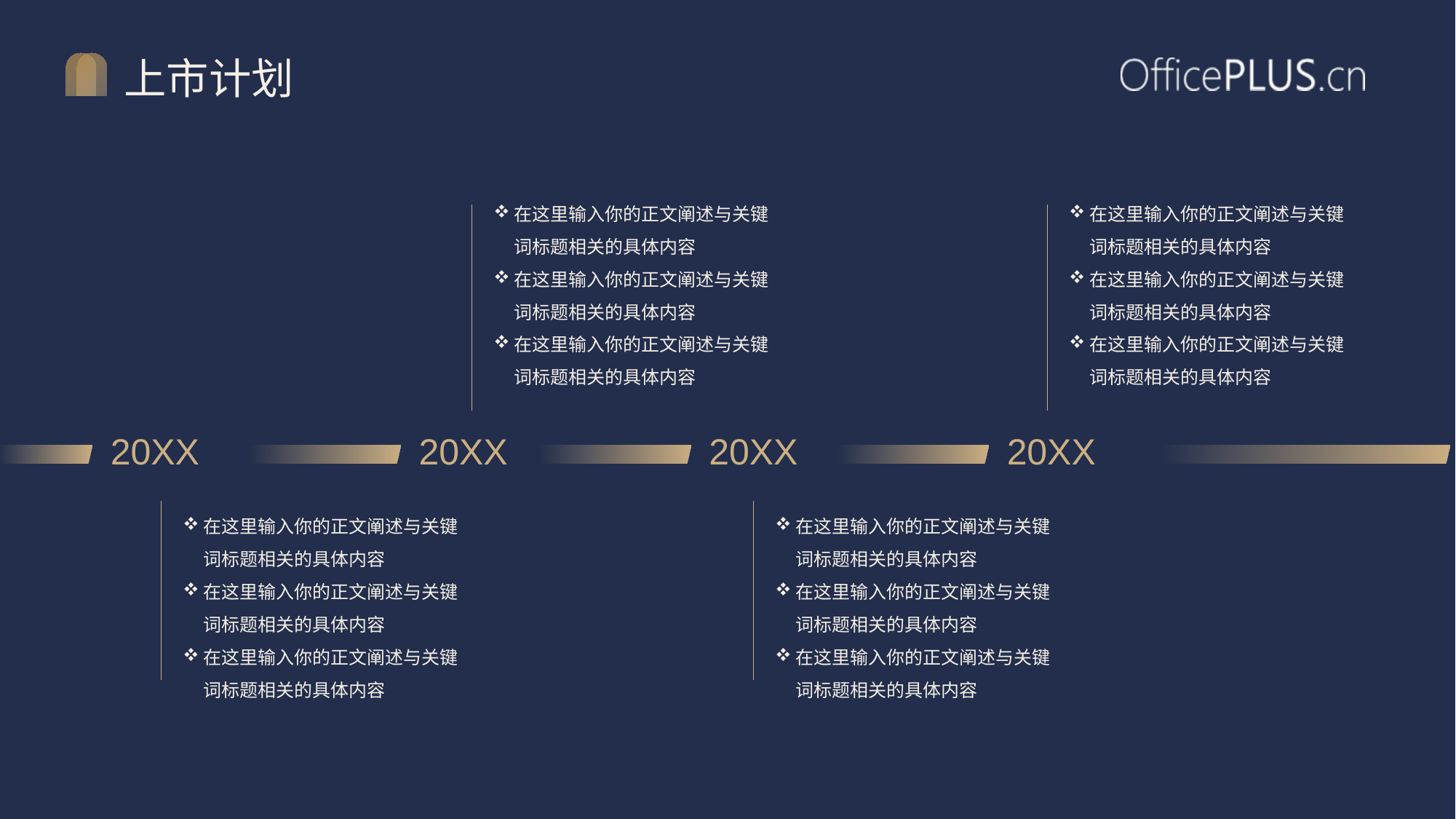

# 上市计划
在这里输入你的正文阐述与关键词标题相关的具体内容
在这里输入你的正文阐述与关键词标题相关的具体内容
在这里输入你的正文阐述与关键词标题相关的具体内容
在这里输入你的正文阐述与关键词标题相关的具体内容
在这里输入你的正文阐述与关键词标题相关的具体内容
在这里输入你的正文阐述与关键词标题相关的具体内容
20XX
20XX
20XX
20XX

在这里输入你的正文阐述与关键词标题相关的具体内容
在这里输入你的正文阐述与关键词标题相关的具体内容
在这里输入你的正文阐述与关键词标题相关的具体内容
在这里输入你的正文阐述与关键词标题相关的具体内容
在这里输入你的正文阐述与关键词标题相关的具体内容
在这里输入你的正文阐述与关键词标题相关的具体内容